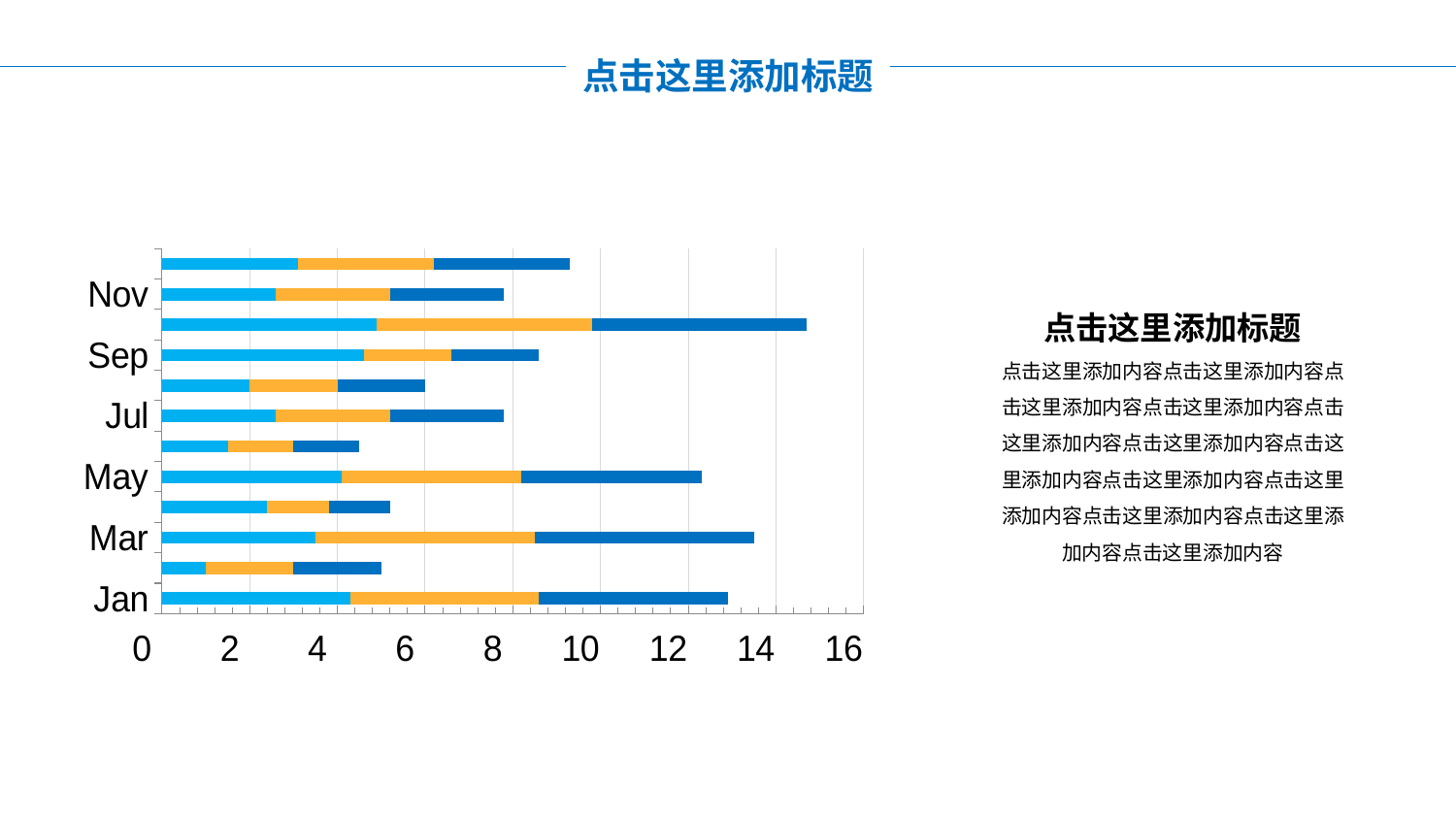

点击这里添加标题

### Chart

| Category | Series 1 | Series 12 | Series 122 |
|---|---|---|---|
| Jan | 4.3 | 4.3 | 4.3 |
| Feb | 1.0 | 2.0 | 2.0 |
| Mar | 3.5 | 5.0 | 5.0 |
| Apr | 2.4 | 1.4 | 1.4 |
| May | 4.1 | 4.1 | 4.1 |
| Jun | 1.5 | 1.5 | 1.5 |
| Jul | 2.6 | 2.6 | 2.6 |
| Aug | 2.0 | 2.0 | 2.0 |
| Sep | 4.6 | 2.0 | 2.0 |
| Oct | 4.9 | 4.9 | 4.9 |
| Nov | 2.6 | 2.6 | 2.6 |
| Dec | 3.1 | 3.1 | 3.1 |
点击这里添加标题
点击这里添加内容点击这里添加内容点击这里添加内容点击这里添加内容点击这里添加内容点击这里添加内容点击这里添加内容点击这里添加内容点击这里添加内容点击这里添加内容点击这里添加内容点击这里添加内容